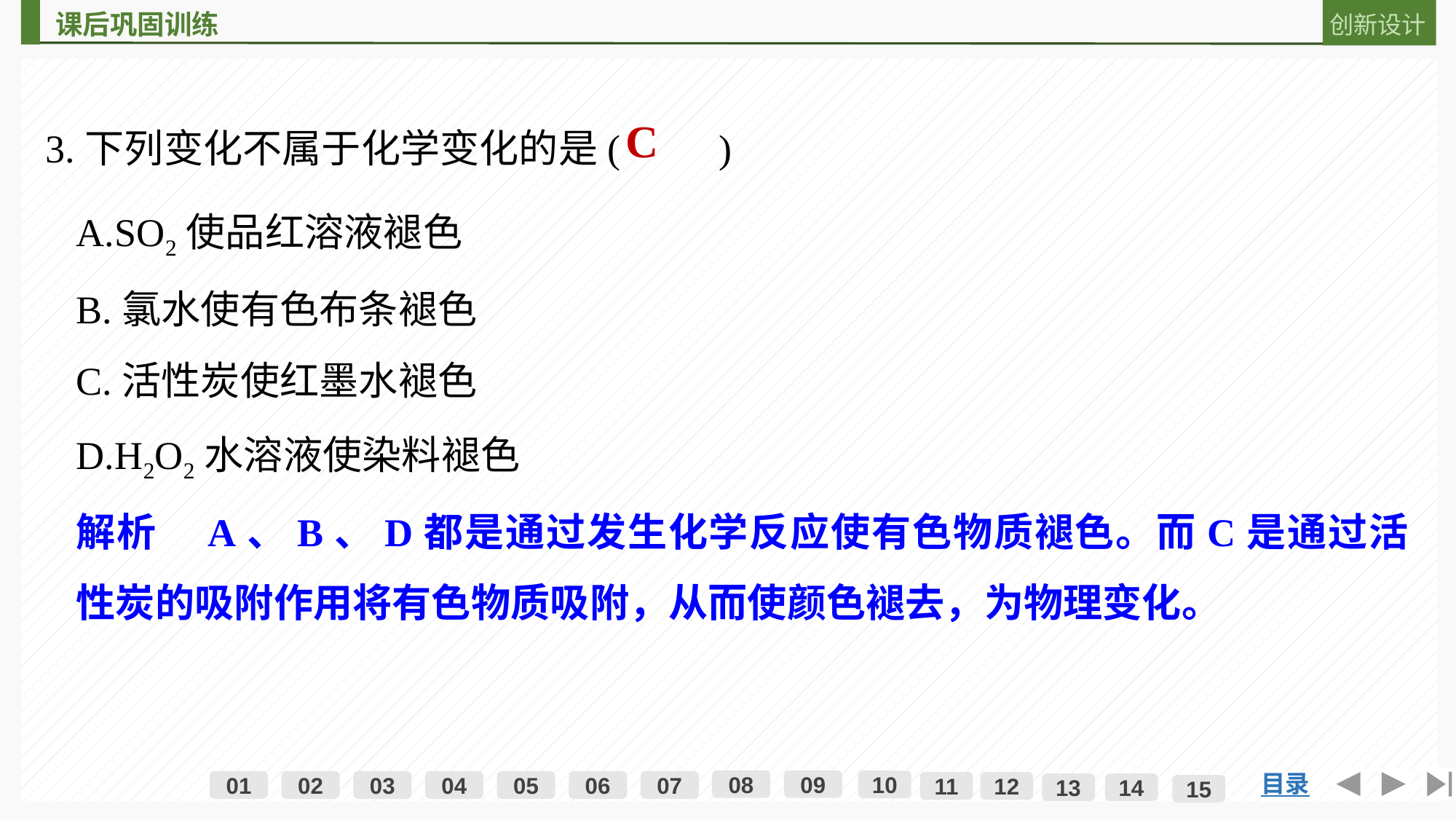

3.下列变化不属于化学变化的是(　　)
C
A.SO2使品红溶液褪色
B.氯水使有色布条褪色
C.活性炭使红墨水褪色
D.H2O2水溶液使染料褪色
解析　A、B、D都是通过发生化学反应使有色物质褪色。而C是通过活性炭的吸附作用将有色物质吸附，从而使颜色褪去，为物理变化。